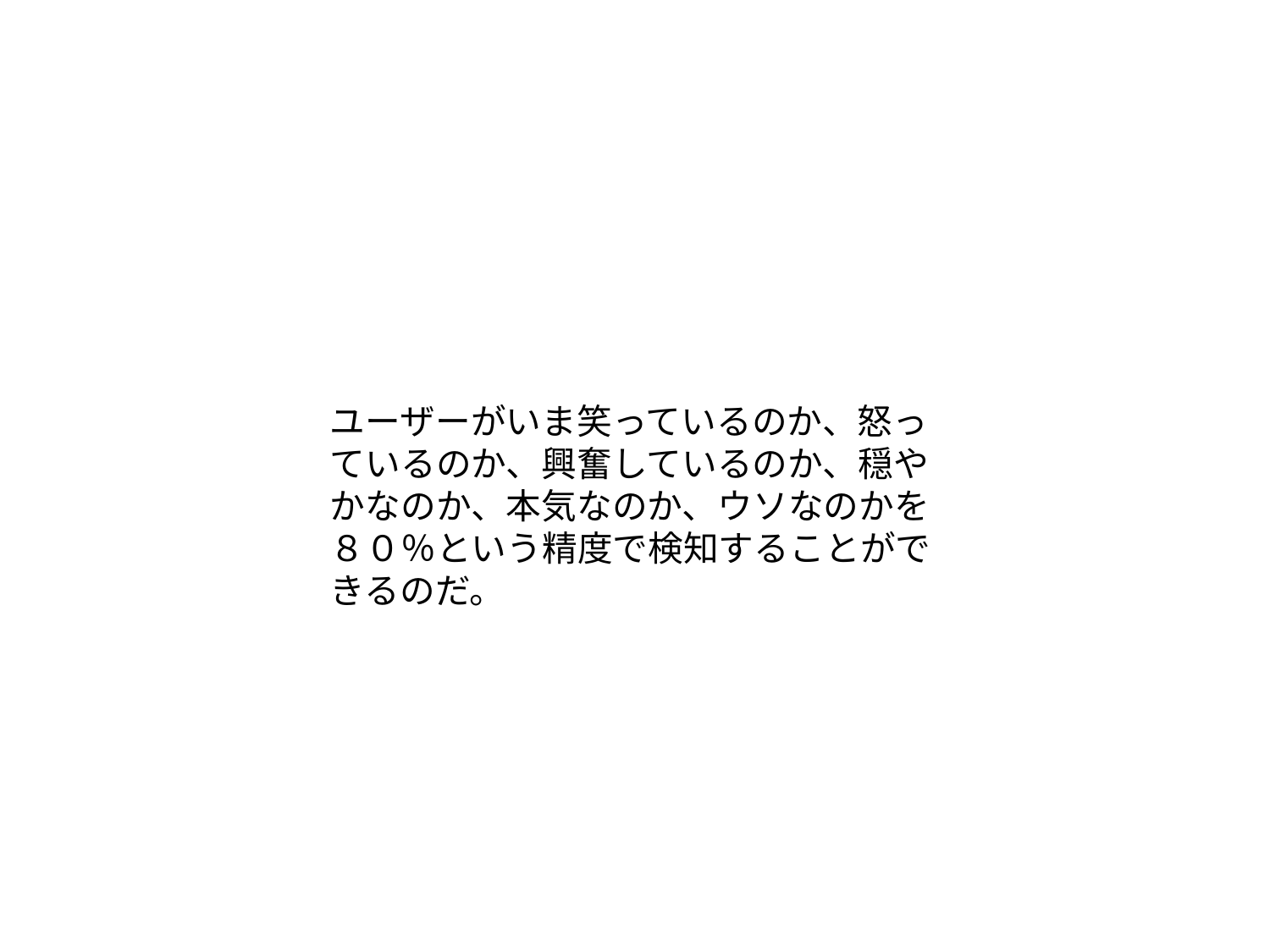

ユーザーがいま笑っているのか、怒っているのか、興奮しているのか、穏やかなのか、本気なのか、ウソなのかを８０％という精度で検知することができるのだ。